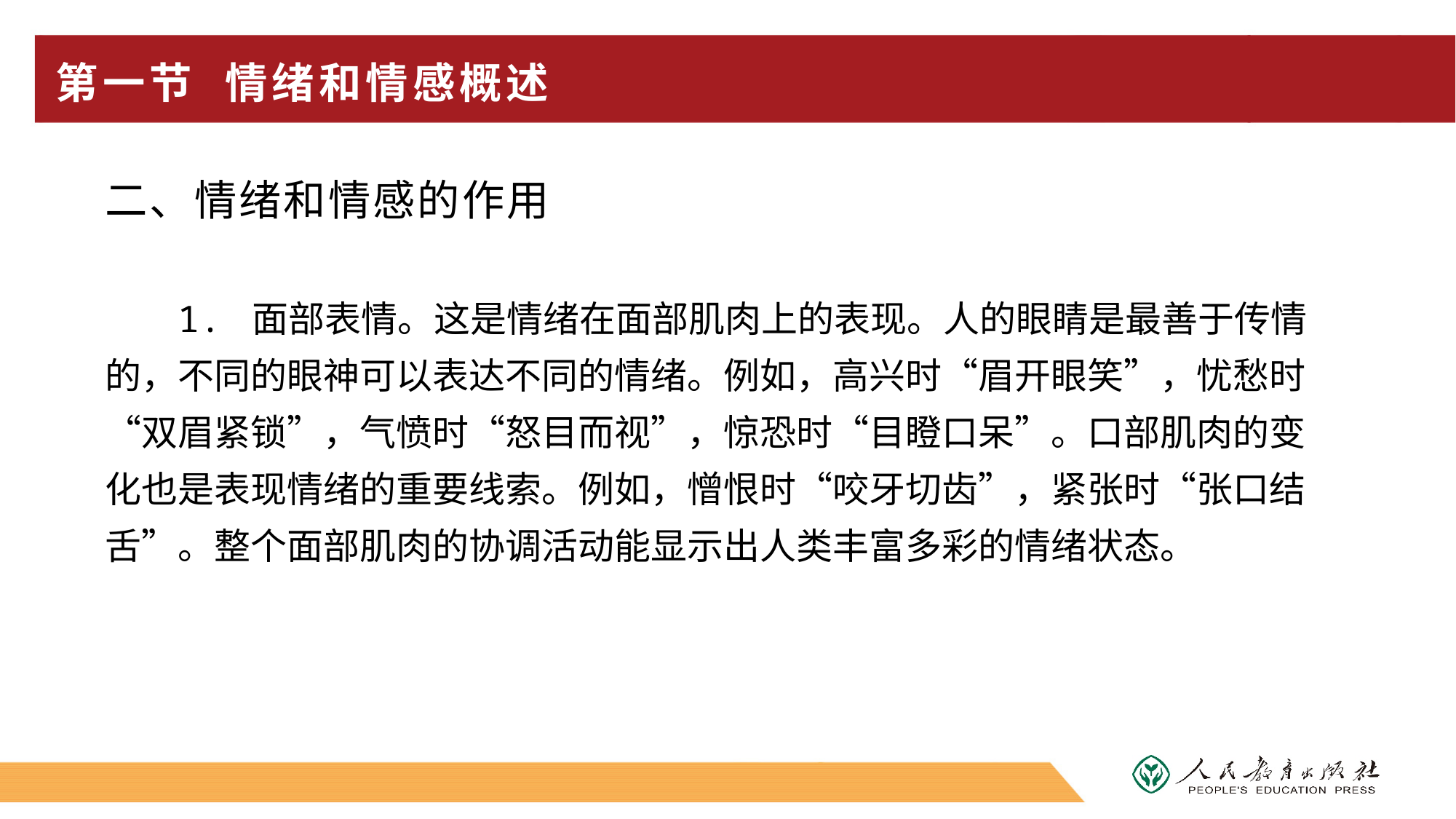

# 第一节  情绪和情感概述
二、情绪和情感的作用
1. 面部表情。这是情绪在面部肌肉上的表现。人的眼睛是最善于传情的，不同的眼神可以表达不同的情绪。例如，高兴时“眉开眼笑”，忧愁时“双眉紧锁”，气愤时“怒目而视”，惊恐时“目瞪口呆”。口部肌肉的变化也是表现情绪的重要线索。例如，憎恨时“咬牙切齿”，紧张时“张口结舌”。整个面部肌肉的协调活动能显示出人类丰富多彩的情绪状态。